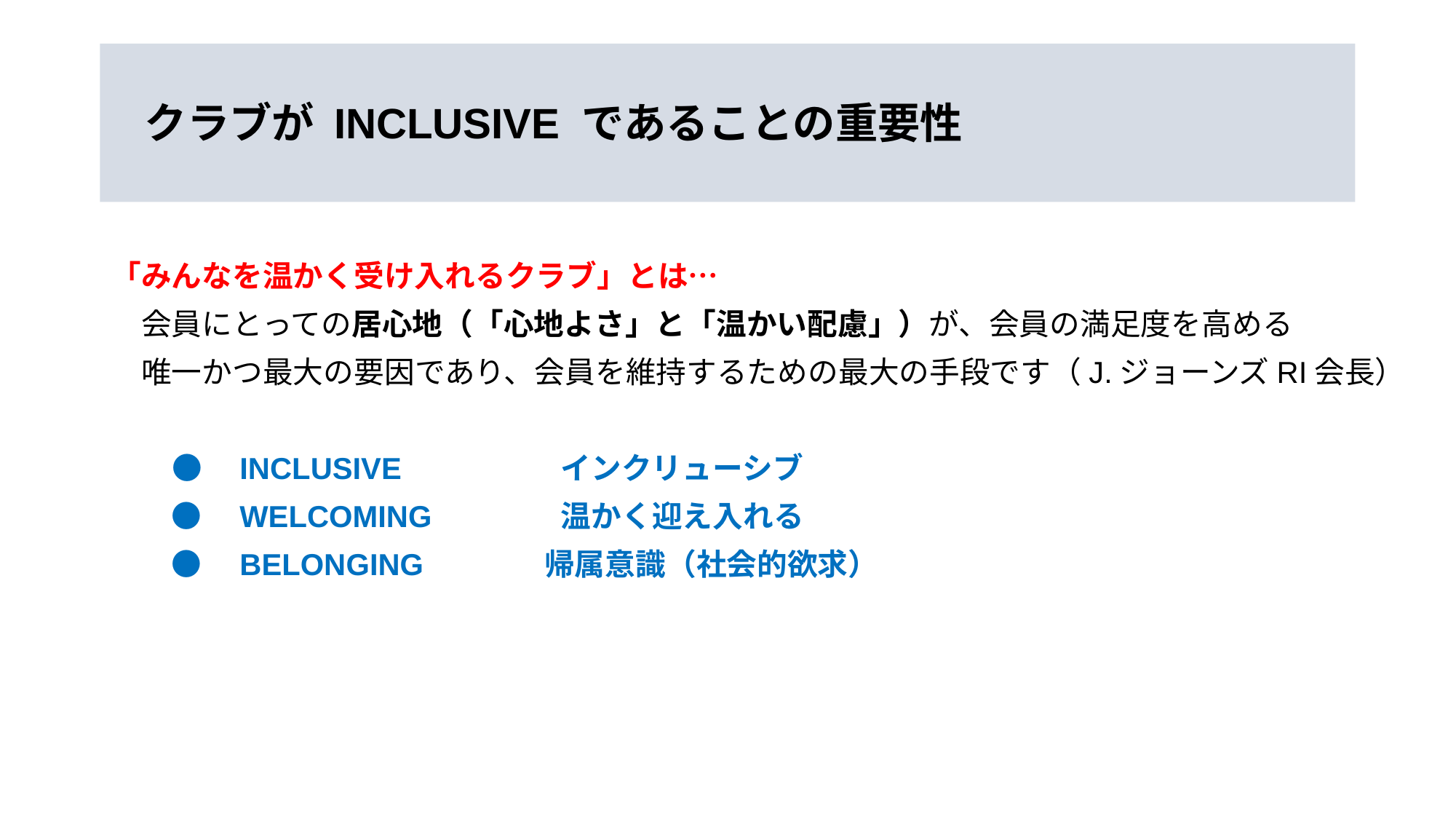

# クラブが INCLUSIVE であることの重要性
「みんなを温かく受け入れるクラブ」とは…
　会員にとっての居心地（「心地よさ」と「温かい配慮」）が、会員の満足度を高める
　唯一かつ最大の要因であり、会員を維持するための最大の手段です（J.ジョーンズRI会長）

　　●　INCLUSIVE　　　　　インクリューシブ
　　●　WELCOMING　　　　温かく迎え入れる
　　●　BELONGING　            帰属意識（社会的欲求）